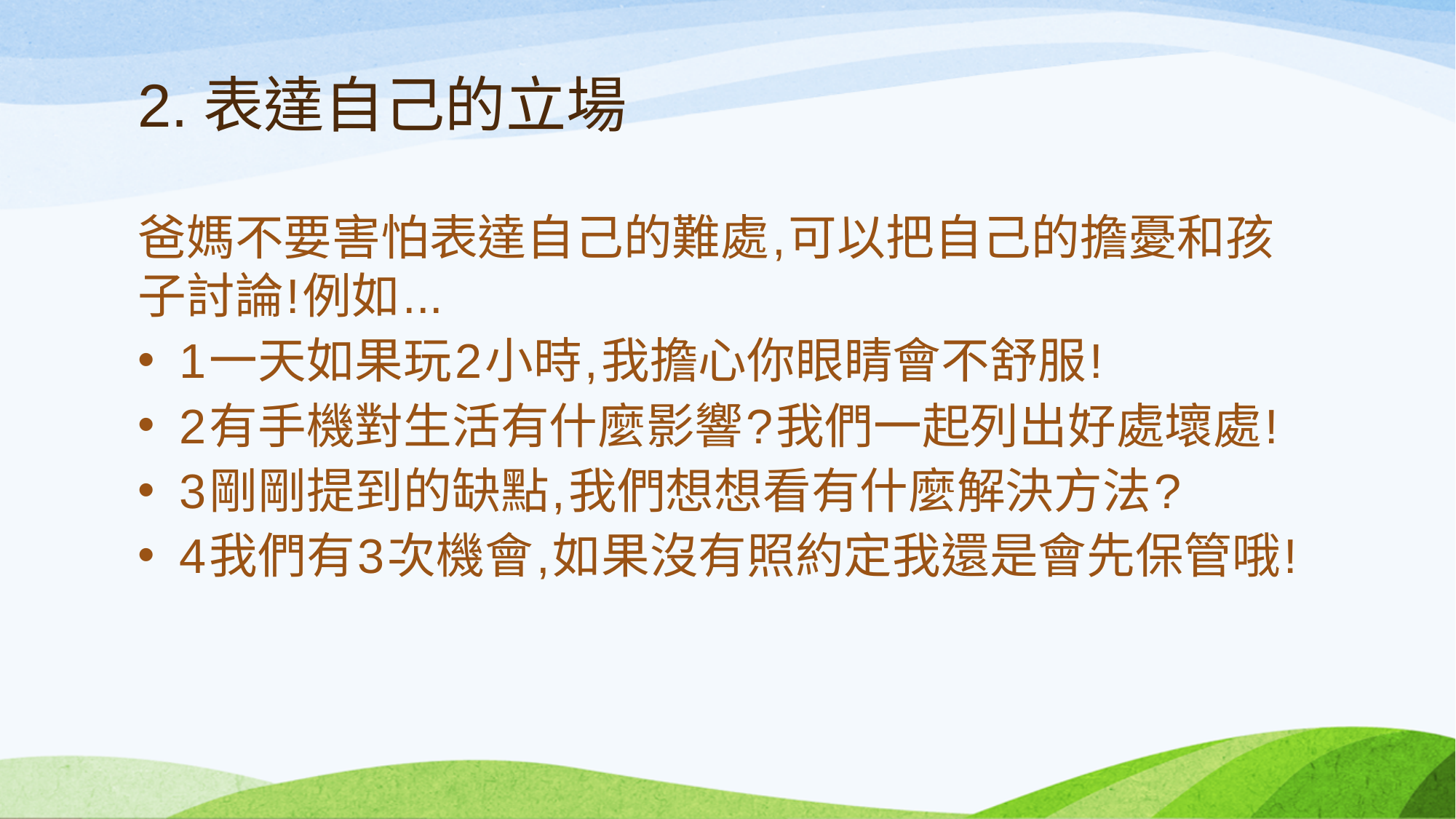

# 2.表達自己的立場
爸媽不要害怕表達自己的難處,可以把自己的擔憂和孩子討論!例如...
1一天如果玩2小時,我擔心你眼睛會不舒服!
2有手機對生活有什麼影響?我們一起列出好處壞處!
3剛剛提到的缺點,我們想想看有什麼解決方法?
4我們有3次機會,如果沒有照約定我還是會先保管哦!